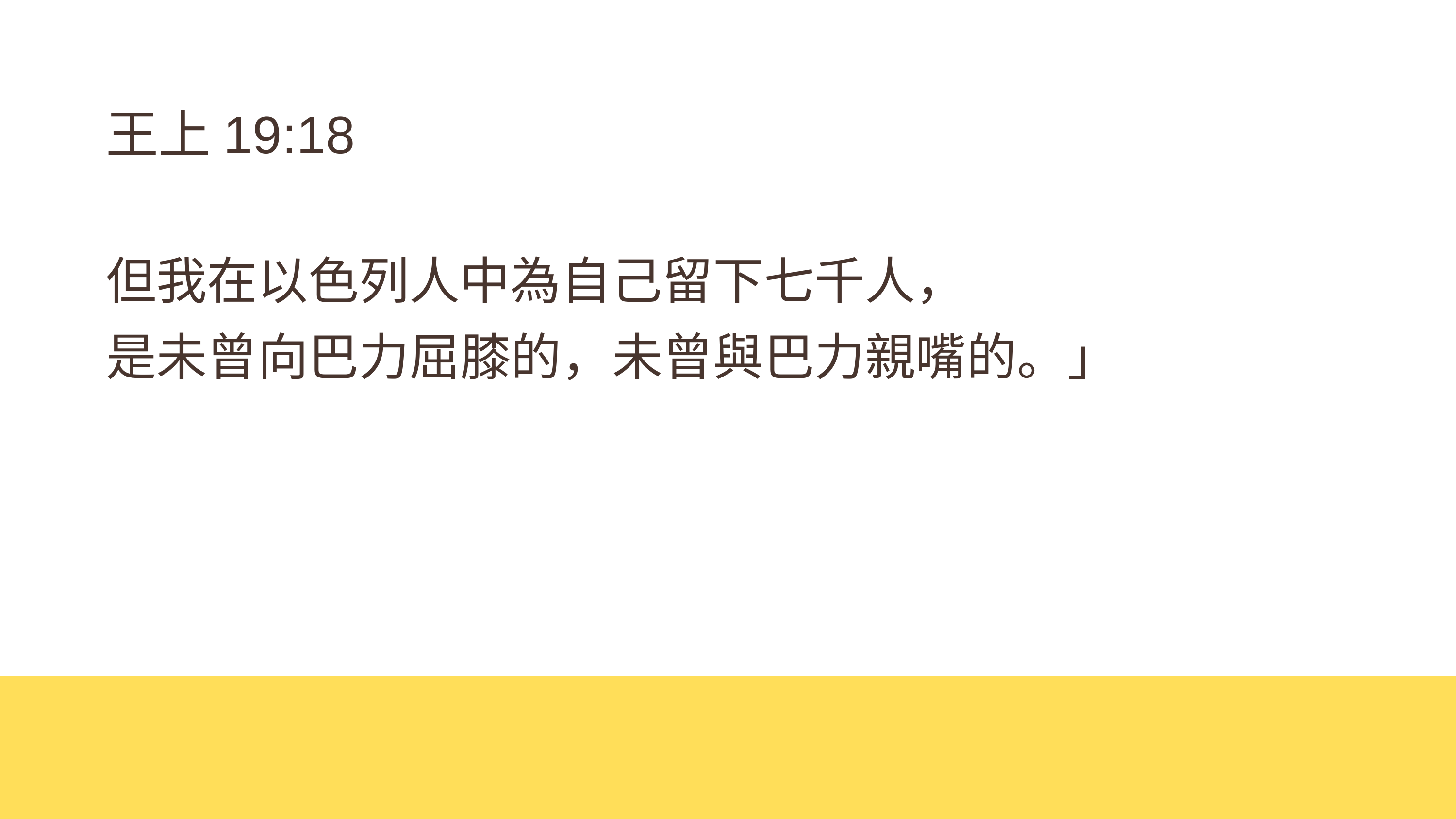

王上19:18
但我在以色列人中為自己留下七千人，
是未曾向巴力屈膝的，未曾與巴力親嘴的。」